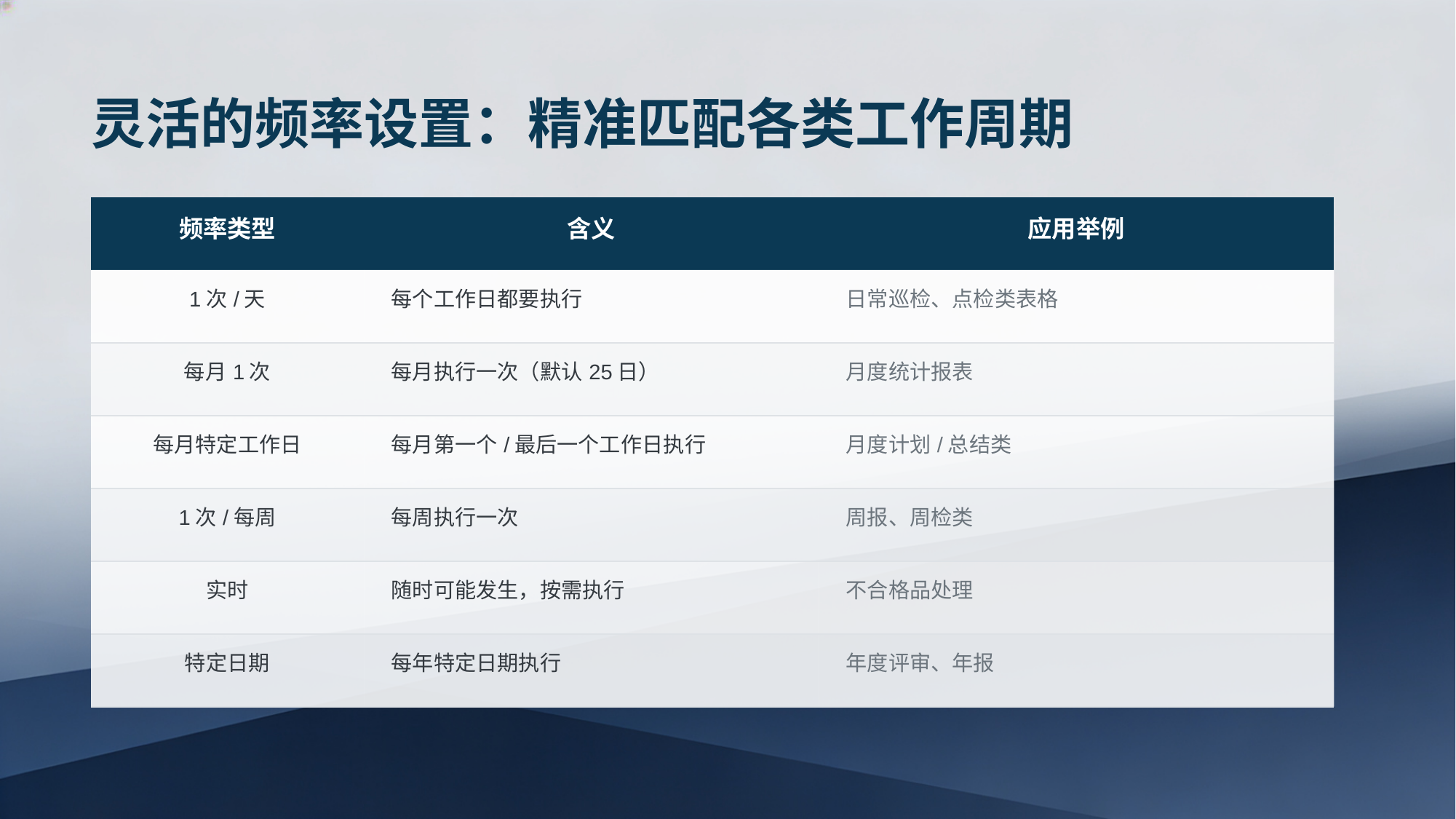

灵活的频率设置：精准匹配各类工作周期
| 频率类型 | 含义 | 应用举例 |
| --- | --- | --- |
| 1次/天 | 每个工作日都要执行 | 日常巡检、点检类表格 |
| 每月1次 | 每月执行一次（默认25日） | 月度统计报表 |
| 每月特定工作日 | 每月第一个/最后一个工作日执行 | 月度计划/总结类 |
| 1次/每周 | 每周执行一次 | 周报、周检类 |
| 实时 | 随时可能发生，按需执行 | 不合格品处理 |
| 特定日期 | 每年特定日期执行 | 年度评审、年报 |